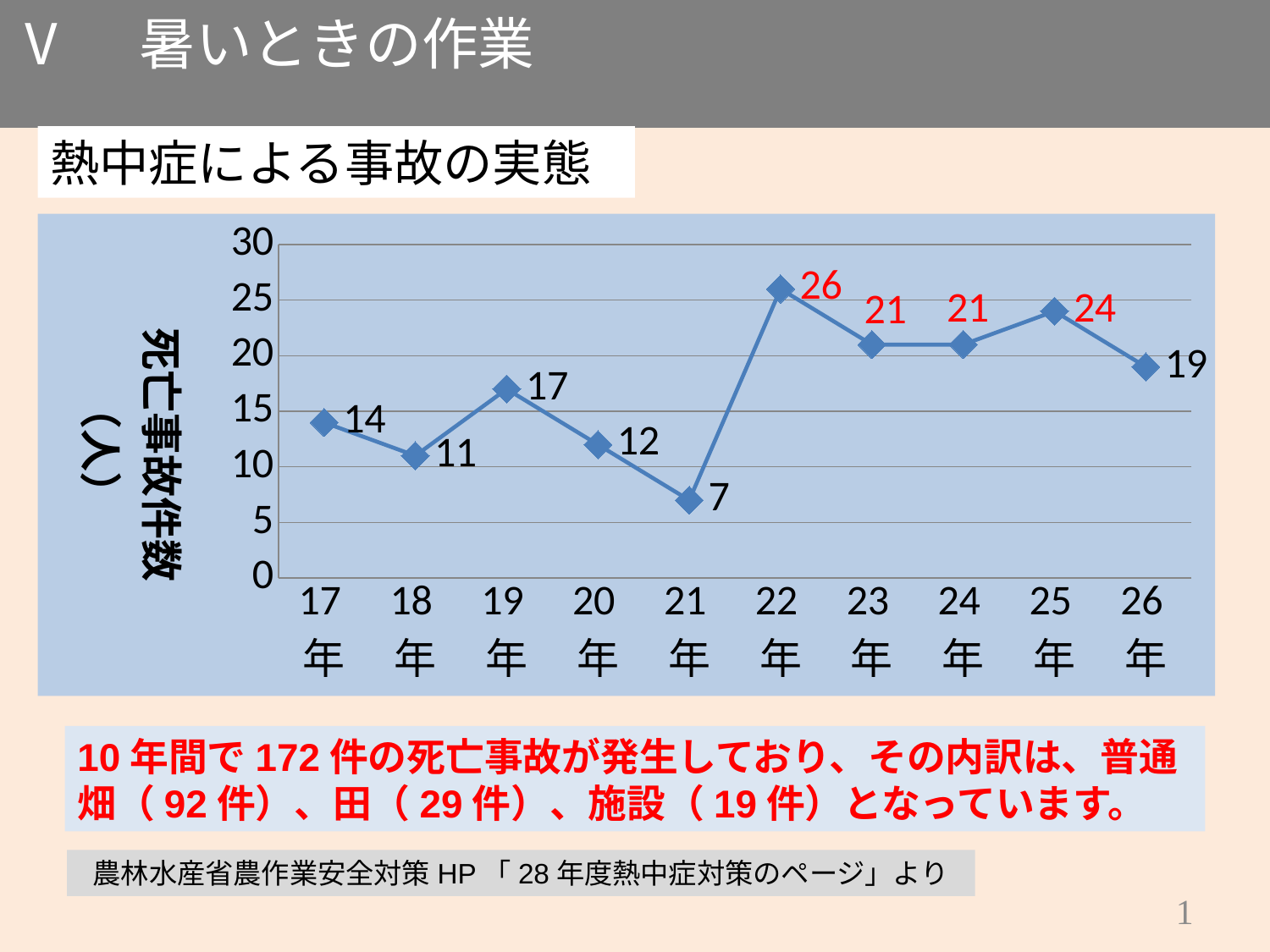

Ⅴ　暑いときの作業
熱中症による事故の実態

### Chart

| Category |  |
|---|---|
| 17年 | 14.0 |
| 18年 | 11.0 |
| 19年 | 17.0 |
| 20年 | 12.0 |
| 21年 | 7.0 |
| 22年 | 26.0 |
| 23年 | 21.0 |
| 24年 | 21.0 |
| 25年 | 24.0 |
| 26年 | 19.0 |
10年間で172件の死亡事故が発生しており、その内訳は、普通畑（92件）、田（29件）、施設（19件）となっています。
農林水産省農作業安全対策HP「28年度熱中症対策のページ」より
1